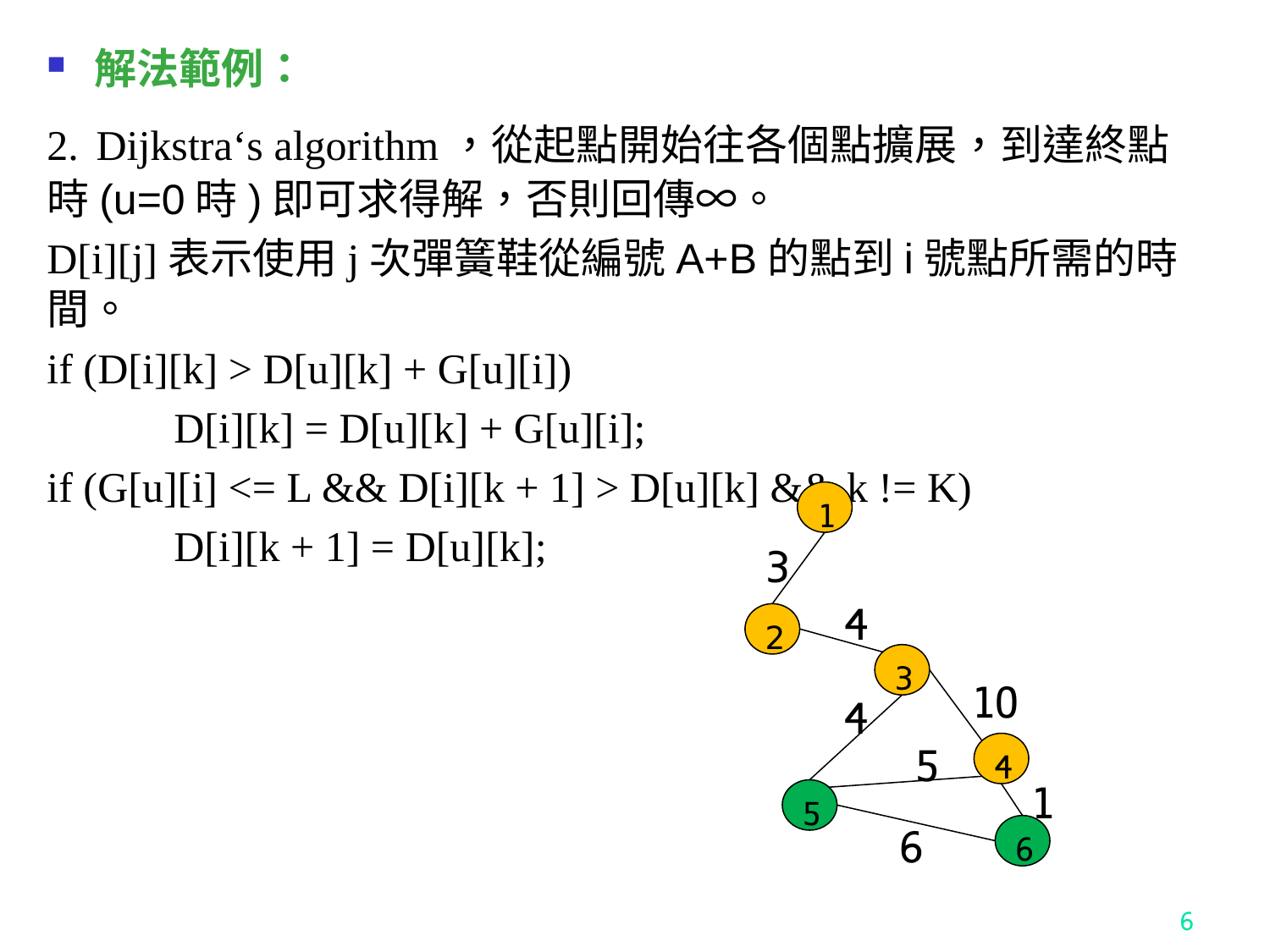

解法範例：
2. Dijkstra‘s algorithm，從起點開始往各個點擴展，到達終點時(u=0時)即可求得解，否則回傳∞。
D[i][j]表示使用j次彈簧鞋從編號A+B的點到i號點所需的時間。
if (D[i][k] > D[u][k] + G[u][i])
	D[i][k] = D[u][k] + G[u][i];
if (G[u][i] <= L && D[i][k + 1] > D[u][k] && k != K)
	D[i][k + 1] = D[u][k];
1
3
4
2
3
10
4
5
4
1
5
6
6
6